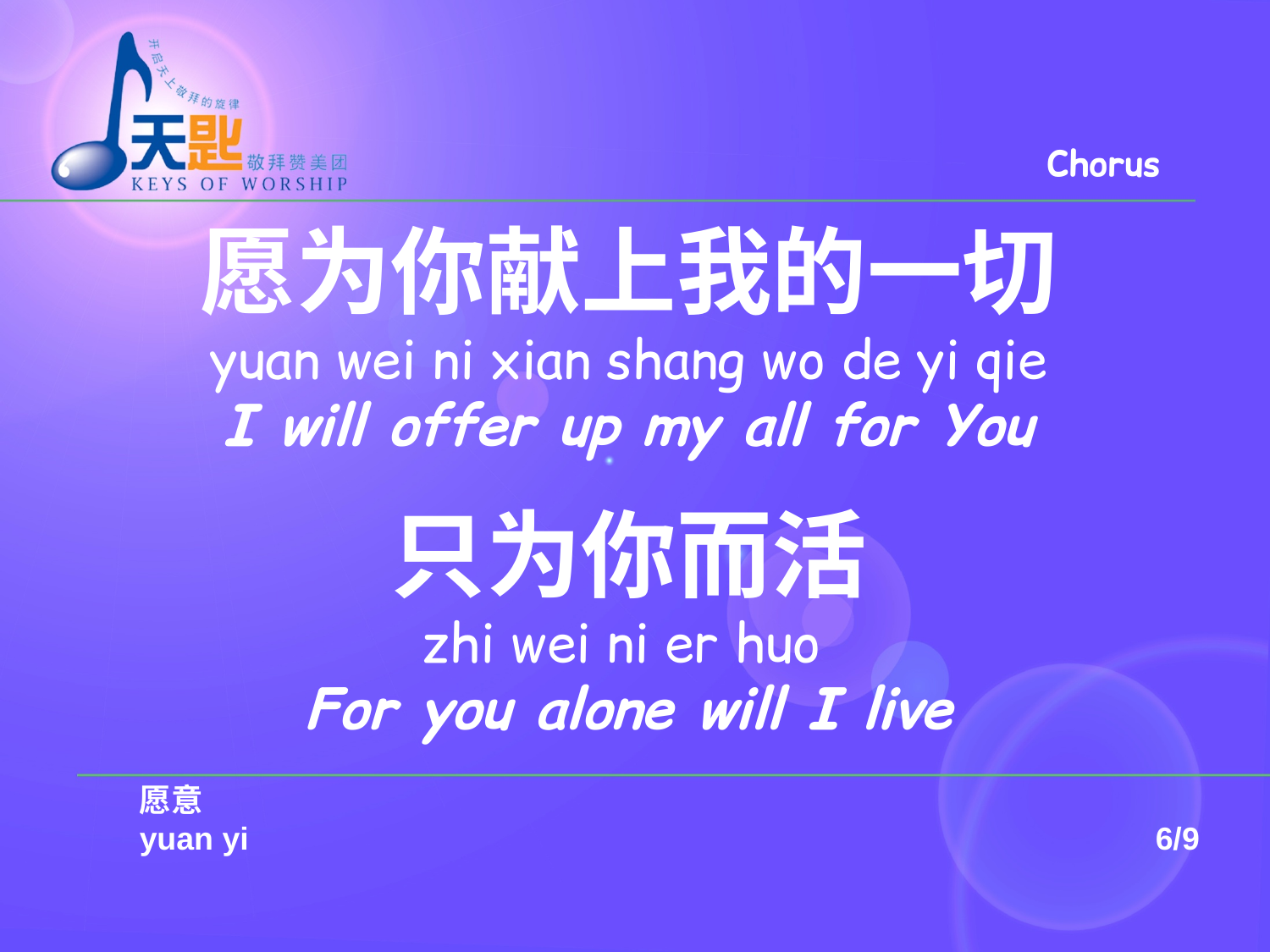

Chorus
愿为你献上我的一切
yuan wei ni xian shang wo de yi qie
I will offer up my all for You

只为你而活
zhi wei ni er huo
For you alone will I live
	愿意
	yuan yi								6/9